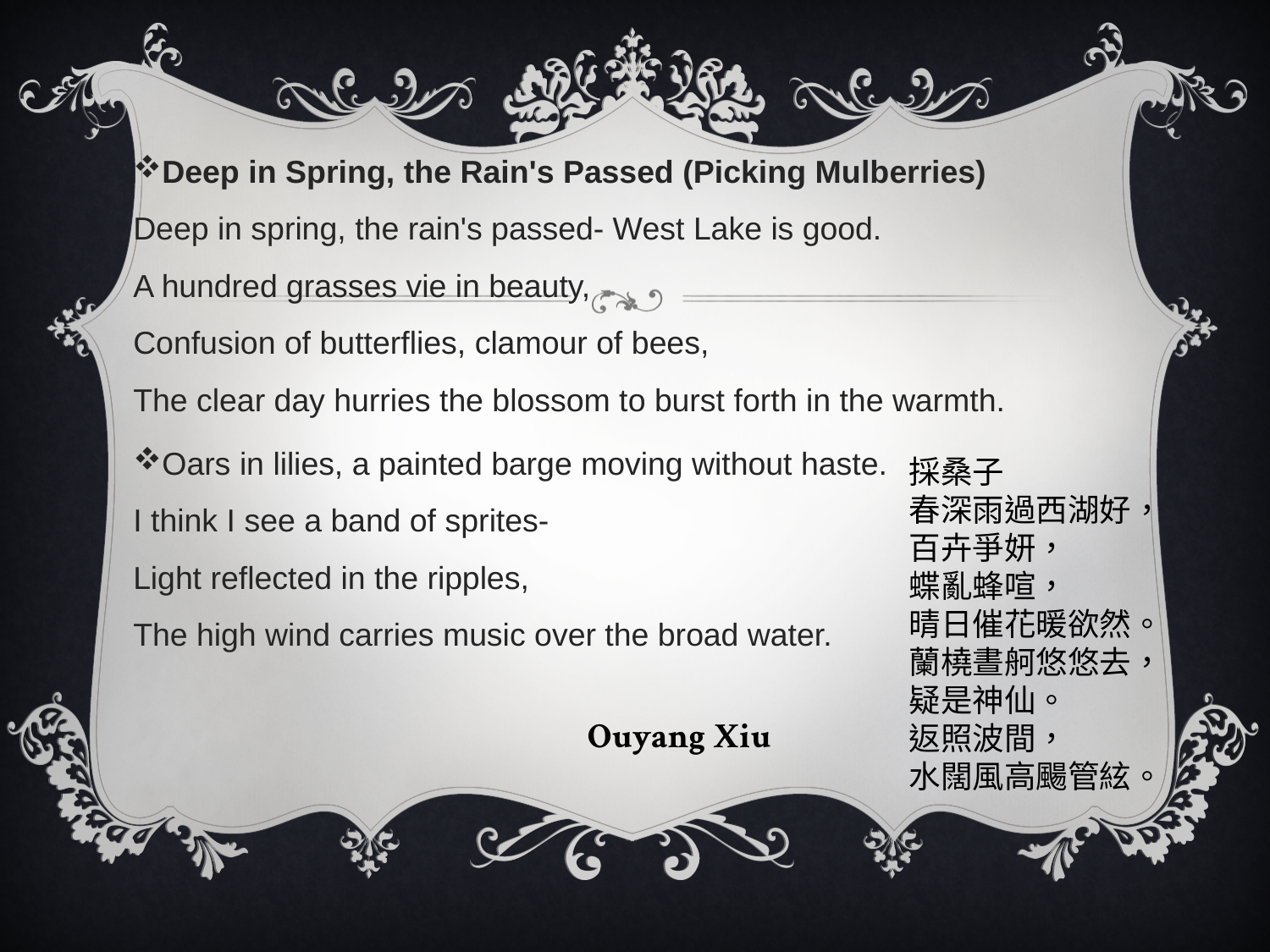

Deep in Spring, the Rain's Passed (Picking Mulberries)
Deep in spring, the rain's passed- West Lake is good.
A hundred grasses vie in beauty,
Confusion of butterflies, clamour of bees,
The clear day hurries the blossom to burst forth in the warmth.
Oars in lilies, a painted barge moving without haste.
I think I see a band of sprites-
Light reflected in the ripples,
The high wind carries music over the broad water.
採桑子
春深雨過西湖好，
百卉爭妍，
蝶亂蜂喧，
晴日催花暖欲然。
蘭橈晝舸悠悠去，
疑是神仙。
返照波間，
水闊風高颺管絃。
Ouyang Xiu